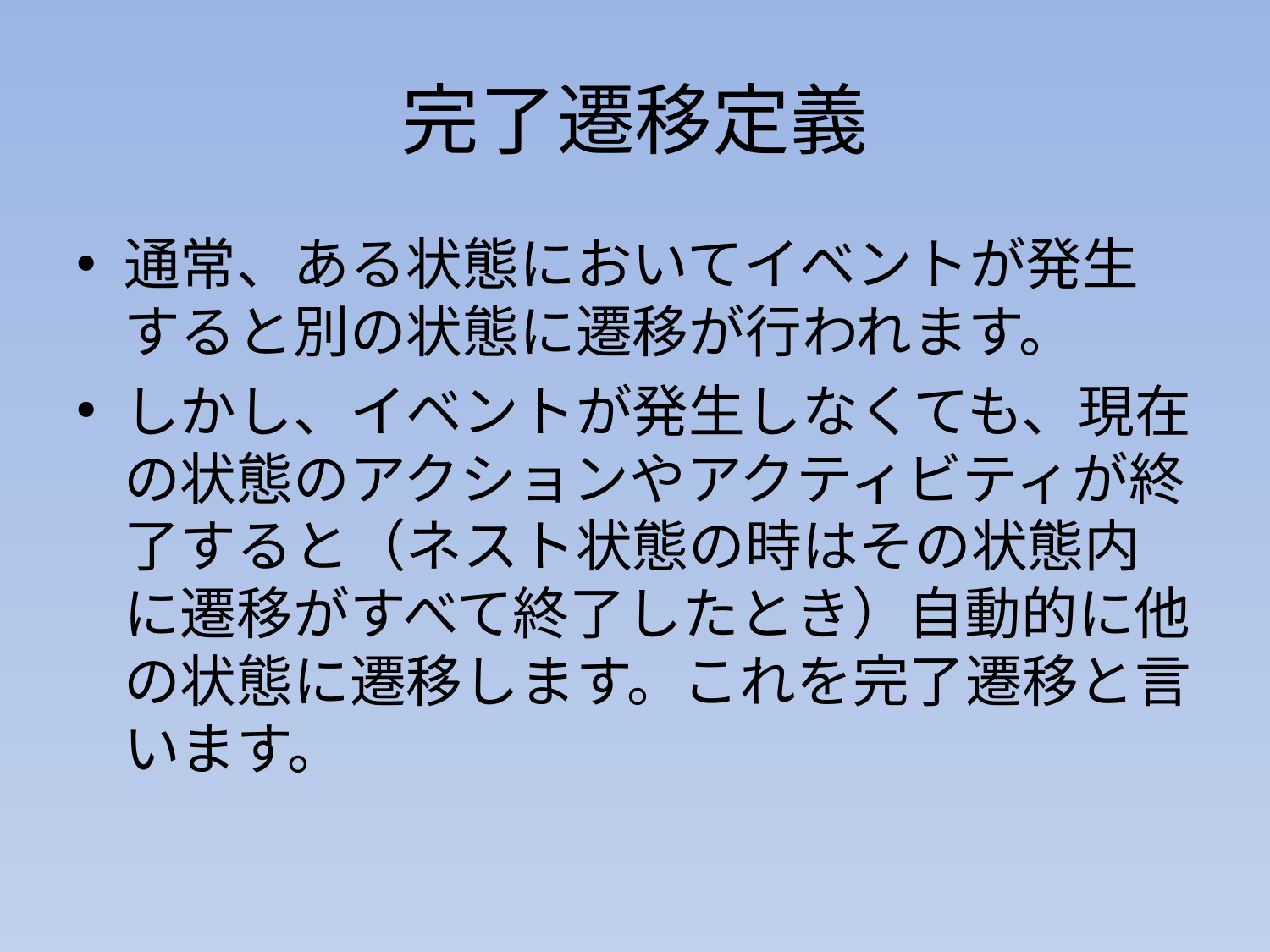

# 完了遷移定義
通常、ある状態においてイベントが発生すると別の状態に遷移が行われます。
しかし、イベントが発生しなくても、現在の状態のアクションやアクティビティが終了すると（ネスト状態の時はその状態内に遷移がすべて終了したとき）自動的に他の状態に遷移します。これを完了遷移と言います。